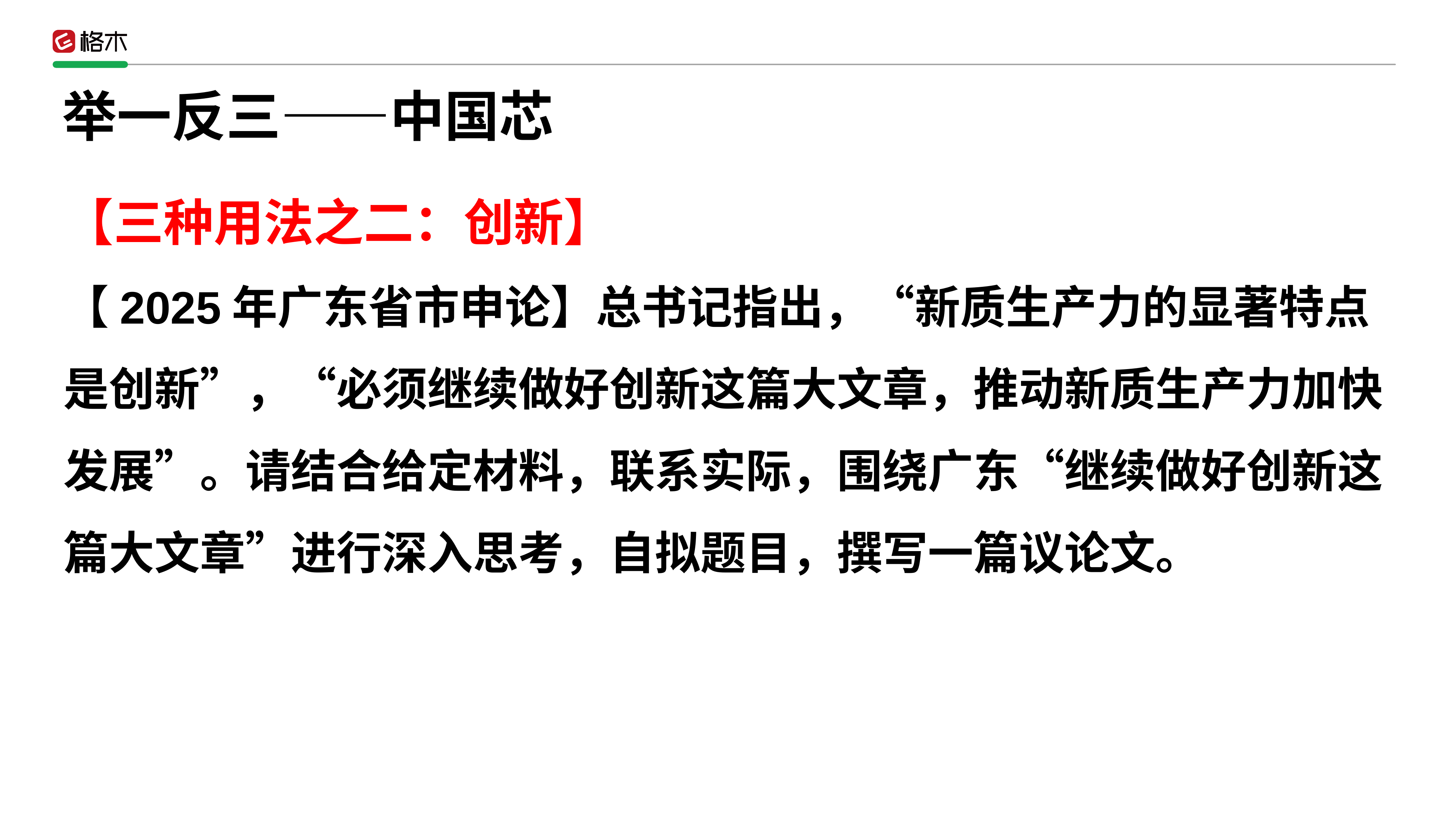

举一反三——中国芯
【三种用法之二：创新】
【2025年广东省市申论】总书记指出，“新质生产力的显著特点是创新”，“必须继续做好创新这篇大文章，推动新质生产力加快发展”。请结合给定材料，联系实际，围绕广东“继续做好创新这篇大文章”进行深入思考，自拟题目，撰写一篇议论文。